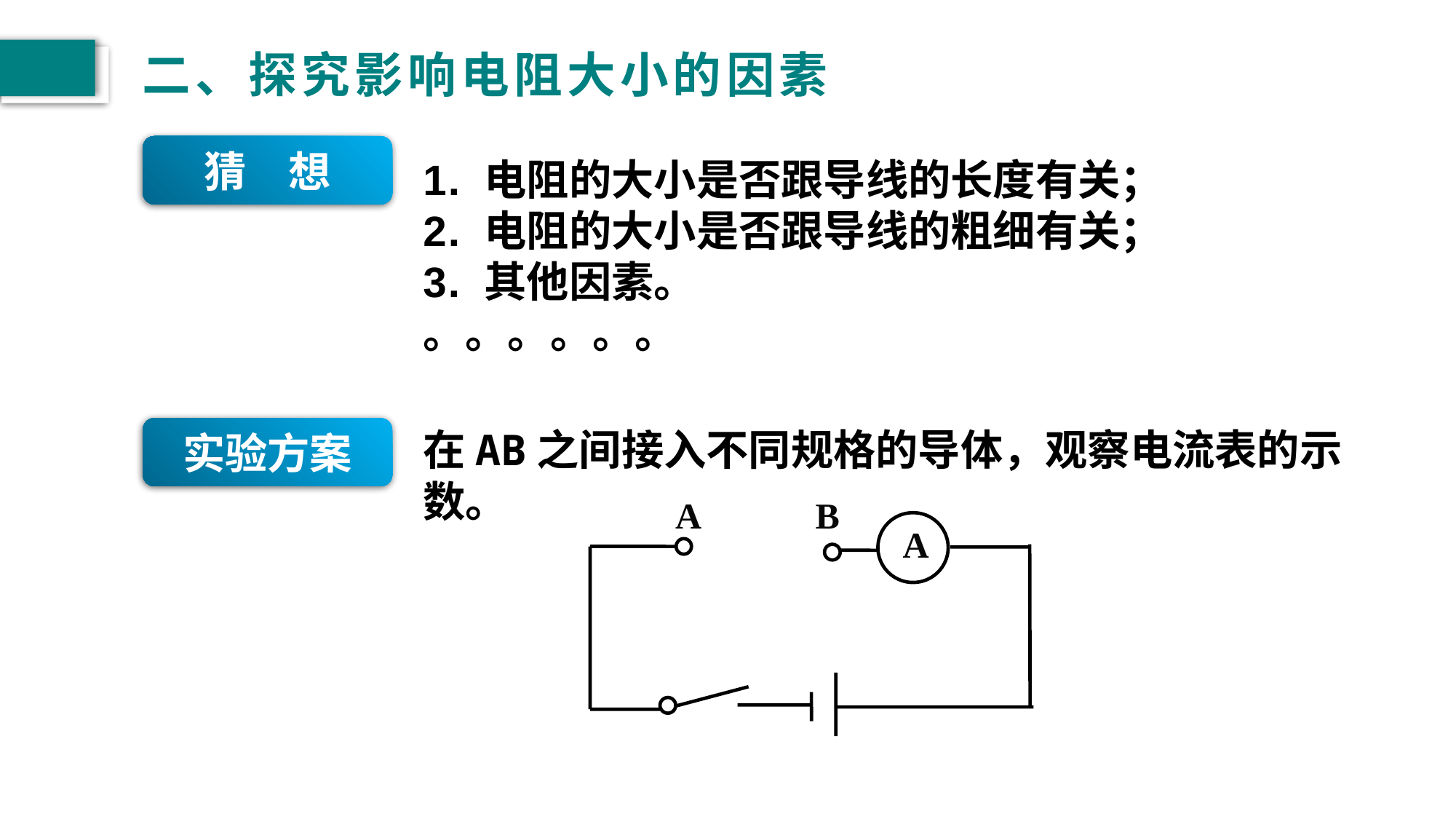

# 二、探究影响电阻大小的因素
猜　想
电阻的大小是否跟导线的长度有关；
电阻的大小是否跟导线的粗细有关；
其他因素。
。。。。。。
实验方案
在AB之间接入不同规格的导体，观察电流表的示数。
A
B

A